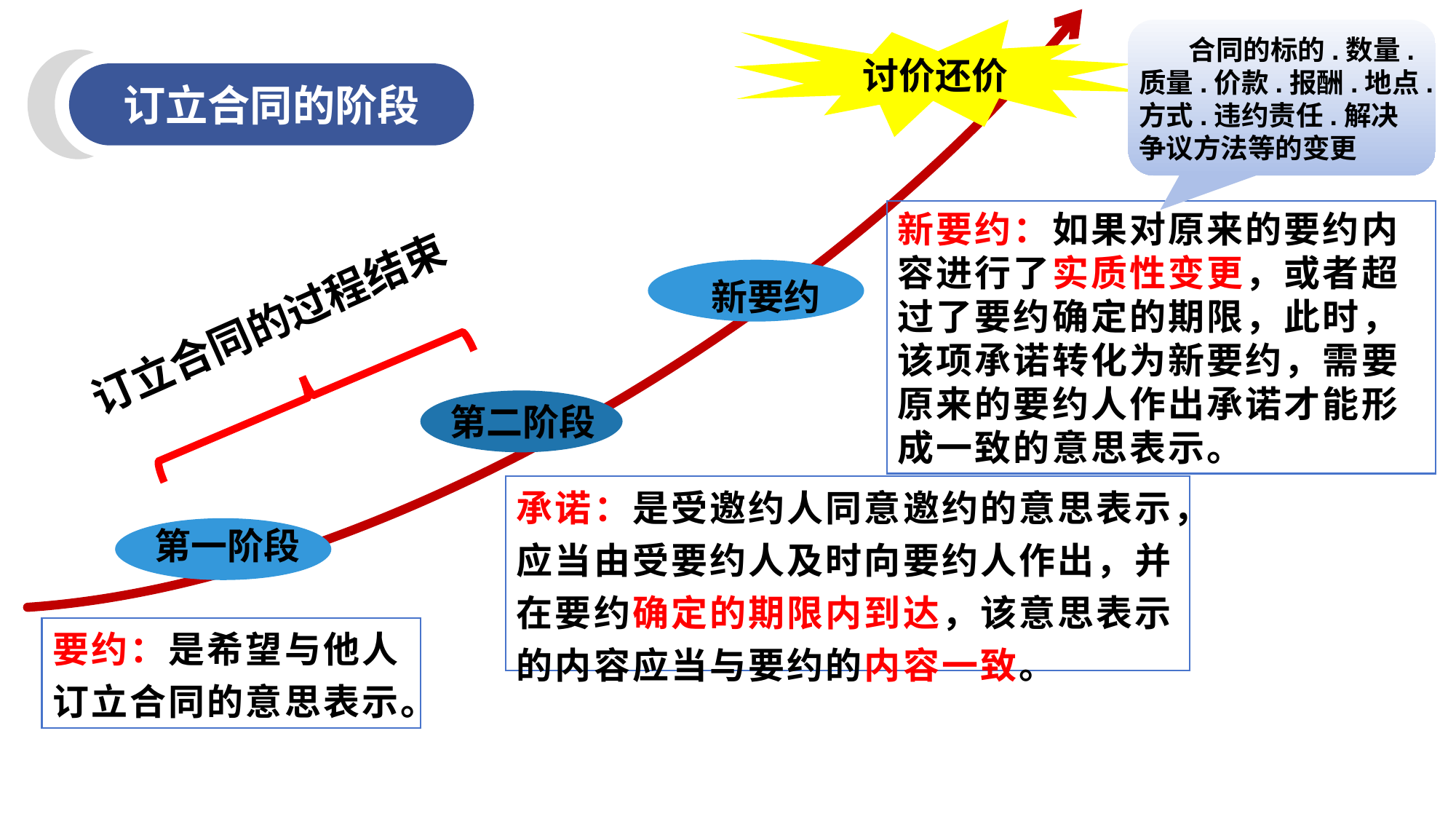

讨价还价

       合同的标的.数量.质量.价款.报酬.地点.方式.违约责任.解决争议方法等的变更

订立合同的阶段
新要约：如果对原来的要约内容进行了实质性变更，或者超过了要约确定的期限，此时，该项承诺转化为新要约，需要原来的要约人作出承诺才能形成一致的意思表示。

新要约

订立合同的过程结束

第二阶段
承诺：是受邀约人同意邀约的意思表示，应当由受要约人及时向要约人作出，并在要约确定的期限内到达，该意思表示的内容应当与要约的内容一致。
第一阶段

要约：是希望与他人订立合同的意思表示。